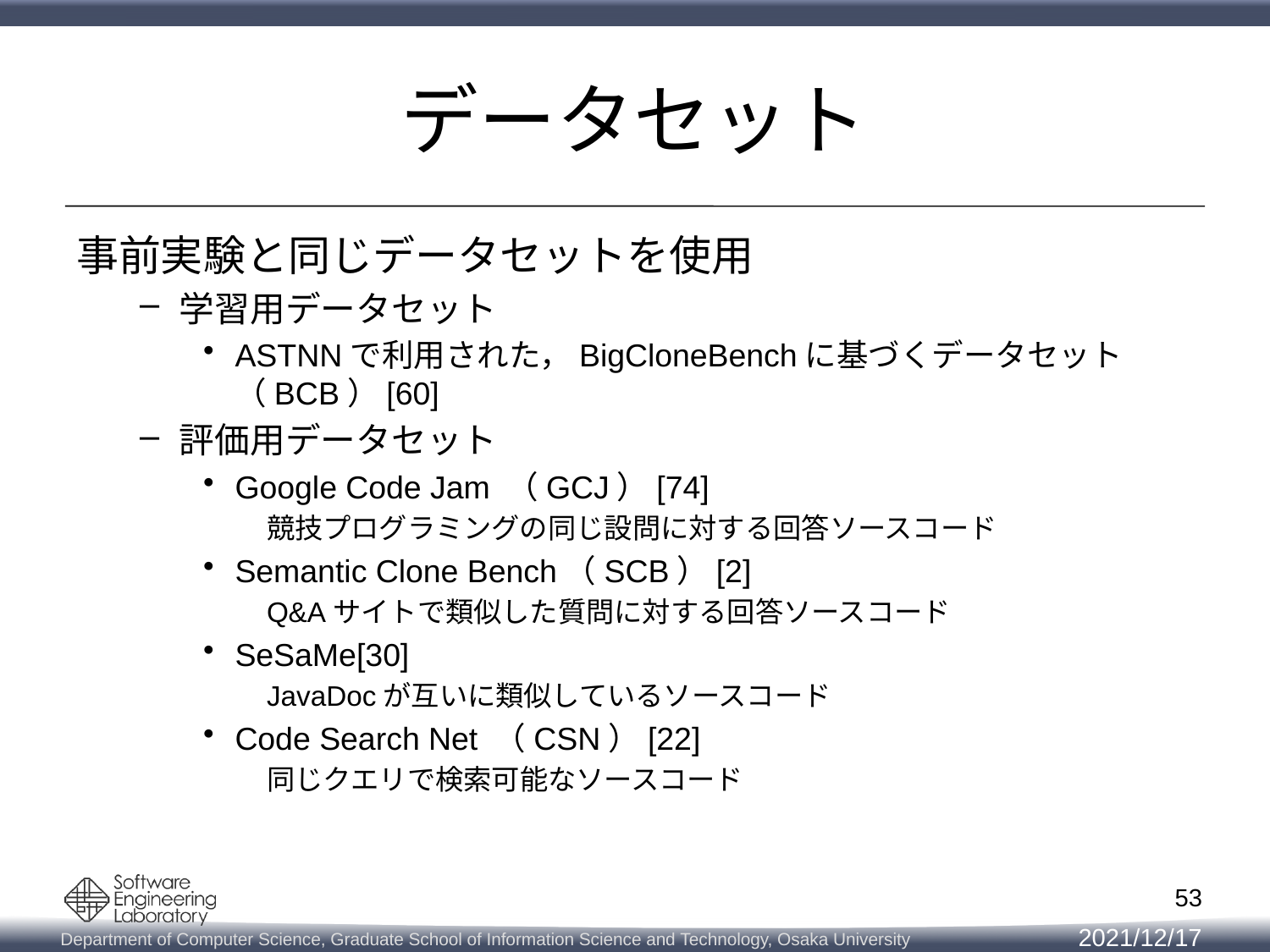

# データセット
事前実験と同じデータセットを使用
学習用データセット
ASTNNで利用された，BigCloneBenchに基づくデータセット（BCB）[60]
評価用データセット
Google Code Jam （GCJ）[74]
競技プログラミングの同じ設問に対する回答ソースコード
Semantic Clone Bench（SCB）[2]
Q&Aサイトで類似した質問に対する回答ソースコード
SeSaMe[30]
JavaDocが互いに類似しているソースコード
Code Search Net （CSN）[22]
同じクエリで検索可能なソースコード

53
2021/12/17